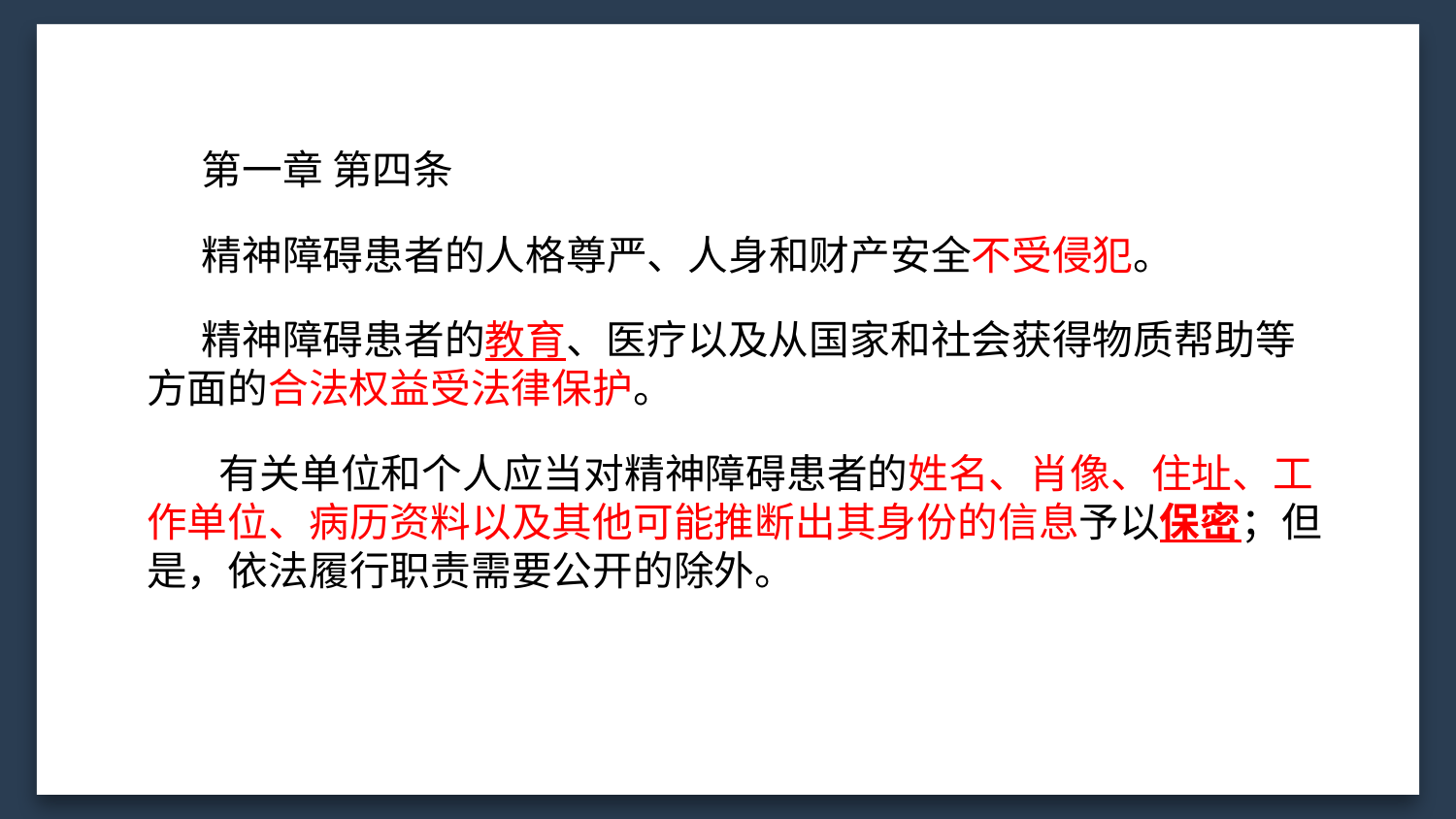

第一章 第四条
     精神障碍患者的人格尊严、人身和财产安全不受侵犯。
     精神障碍患者的教育、医疗以及从国家和社会获得物质帮助等方面的合法权益受法律保护。
       有关单位和个人应当对精神障碍患者的姓名、肖像、住址、工作单位、病历资料以及其他可能推断出其身份的信息予以保密；但是，依法履行职责需要公开的除外。